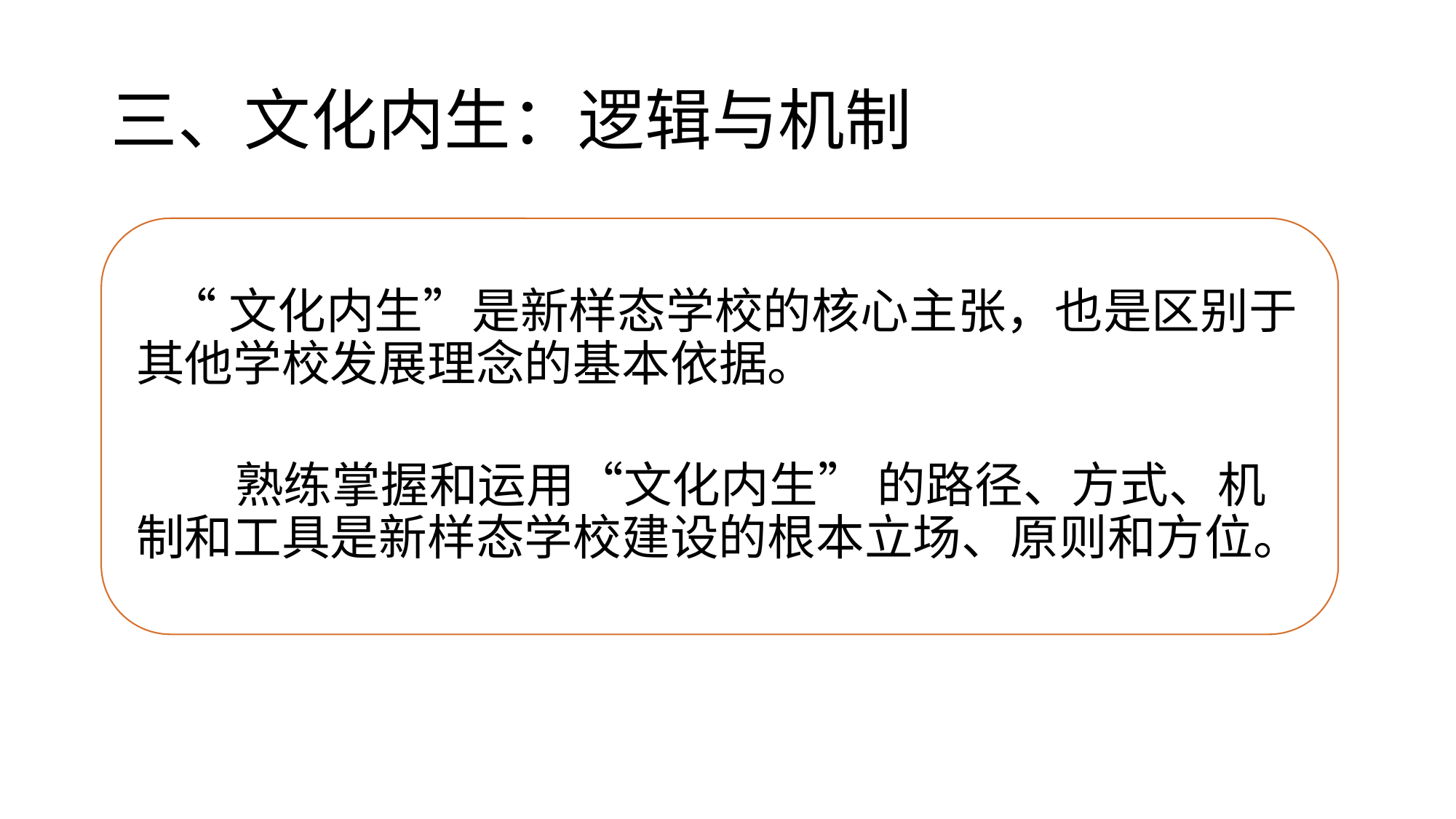

# 三、文化内生：逻辑与机制
   “文化内生”是新样态学校的核心主张，也是区别于其他学校发展理念的基本依据。
        熟练掌握和运用“文化内生” 的路径、方式、机制和工具是新样态学校建设的根本立场、原则和方位。